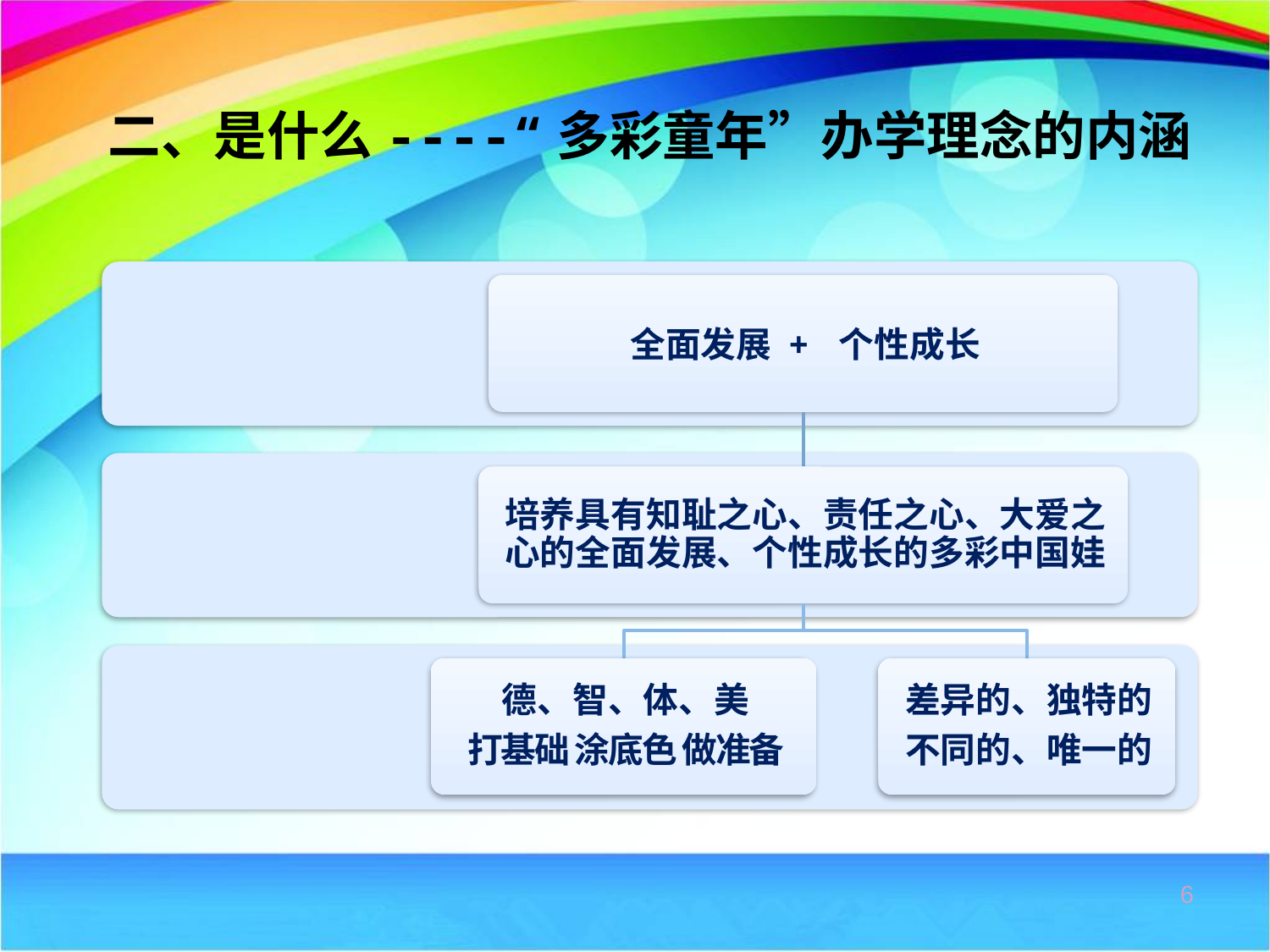

二、是什么----“多彩童年”办学理念的内涵

育人目标
多彩童年
全面发展 + 个性成长
培养具有知耻之心、责任之心、大爱之心的全面发展、个性成长的多彩中国娃
德、智、体、美
打基础 涂底色 做准备
差异的、独特的
不同的、唯一的
6